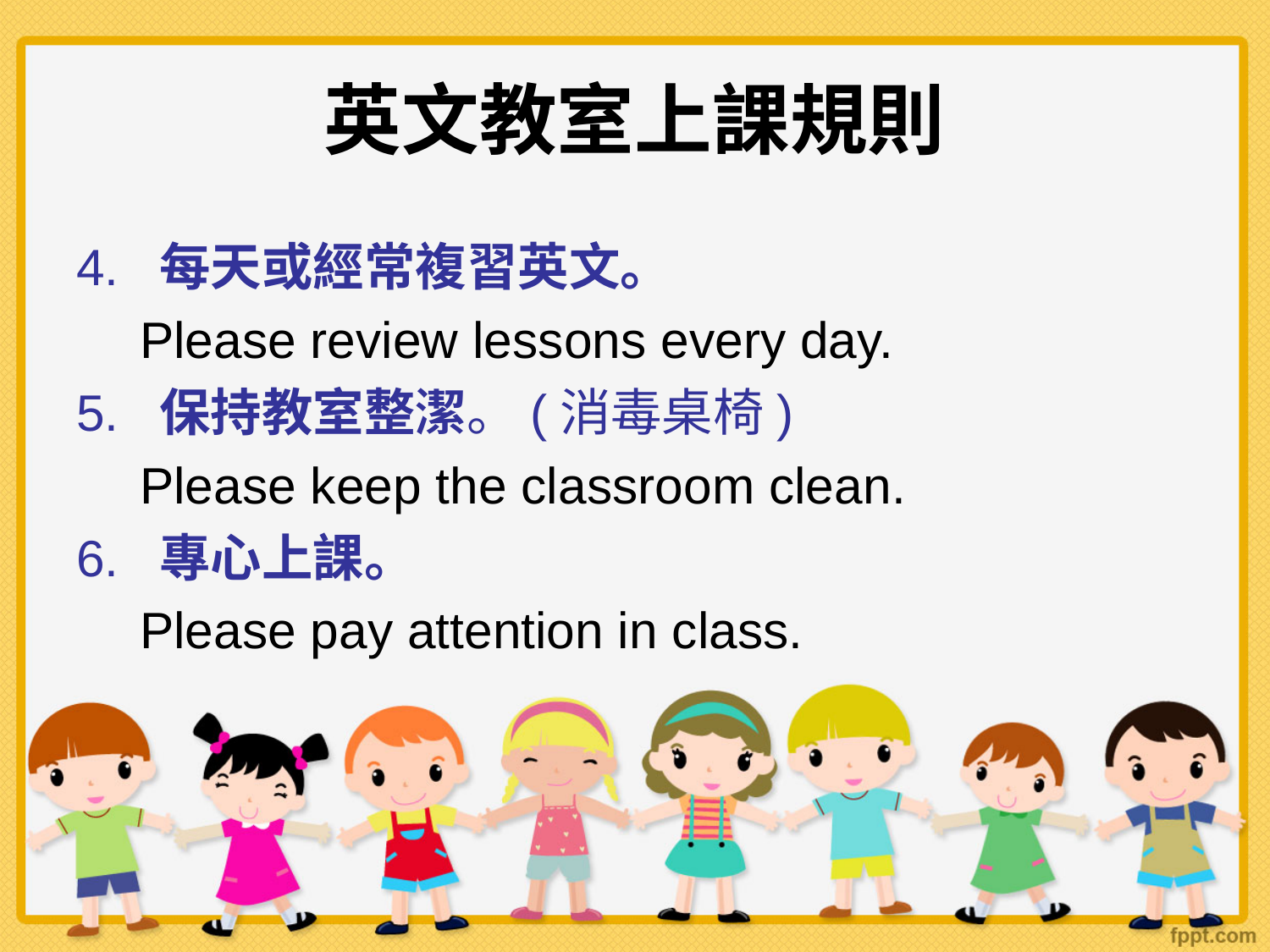

# 英文教室上課規則
4.  每天或經常複習英文。
Please review lessons every day.
5.  保持教室整潔。(消毒桌椅)
Please keep the classroom clean.
6.  專心上課。
Please pay attention in class.